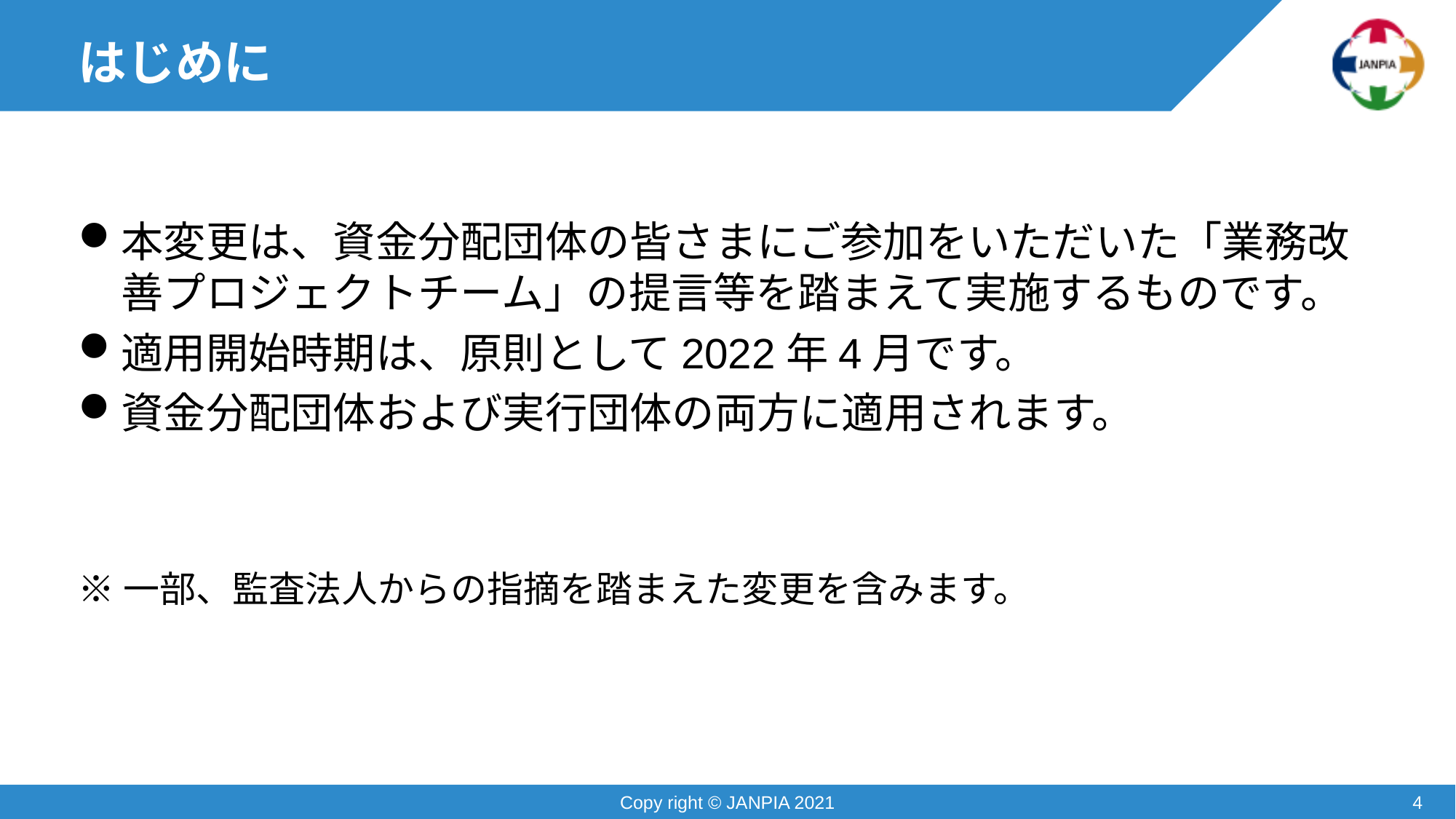

# はじめに
本変更は、資金分配団体の皆さまにご参加をいただいた「業務改善プロジェクトチーム」の提言等を踏まえて実施するものです。
適用開始時期は、原則として2022年4月です。
資金分配団体および実行団体の両方に適用されます。

※一部、監査法人からの指摘を踏まえた変更を含みます。
Copy right © JANPIA 2021
4